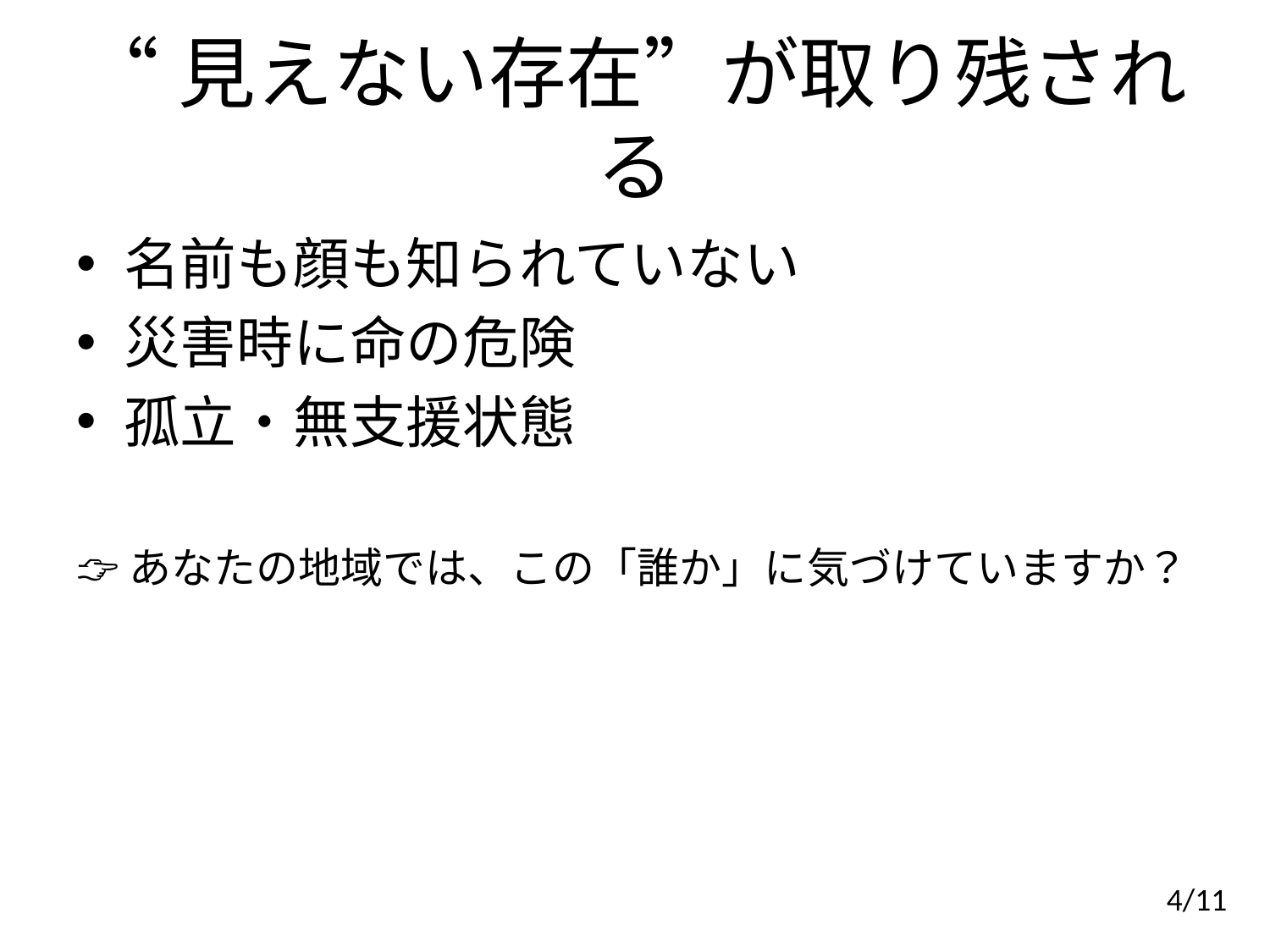

# “見えない存在”が取り残される
名前も顔も知られていない
災害時に命の危険
孤立・無支援状態

👉あなたの地域では、この「誰か」に気づけていますか？
4/11